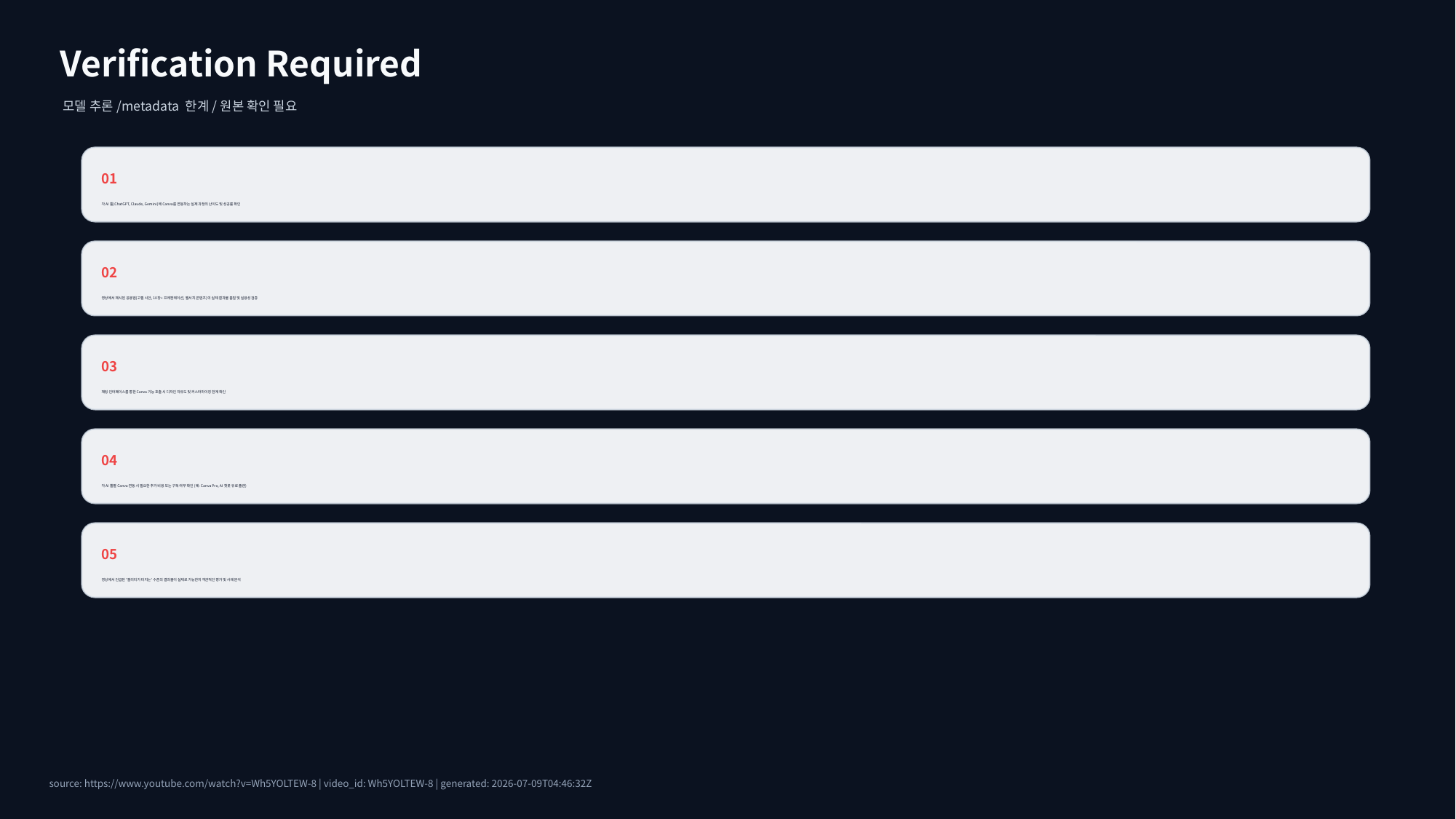

Verification Required
모델 추론/metadata 한계/원본 확인 필요

01
각 AI 툴(ChatGPT, Claude, Gemini)에 Canva를 연동하는 실제 과정의 난이도 및 성공률 확인

02
영상에서 제시된 응용법(고퀄 시안, 10장+ 프레젠테이션, 웹서치 콘텐츠)의 실제 결과물 품질 및 실용성 검증

03
채팅 인터페이스를 통한 Canva 기능 호출 시 디자인 자유도 및 커스터마이징 한계 확인

04
각 AI 툴별 Canva 연동 시 필요한 추가 비용 또는 구독 여부 확인 (예: Canva Pro, AI 챗봇 유료 플랜)

05
영상에서 언급된 '퀄리티가 터지는' 수준의 결과물이 실제로 가능한지 객관적인 평가 및 사례 분석
source: https://www.youtube.com/watch?v=Wh5YOLTEW-8 | video_id: Wh5YOLTEW-8 | generated: 2026-07-09T04:46:32Z